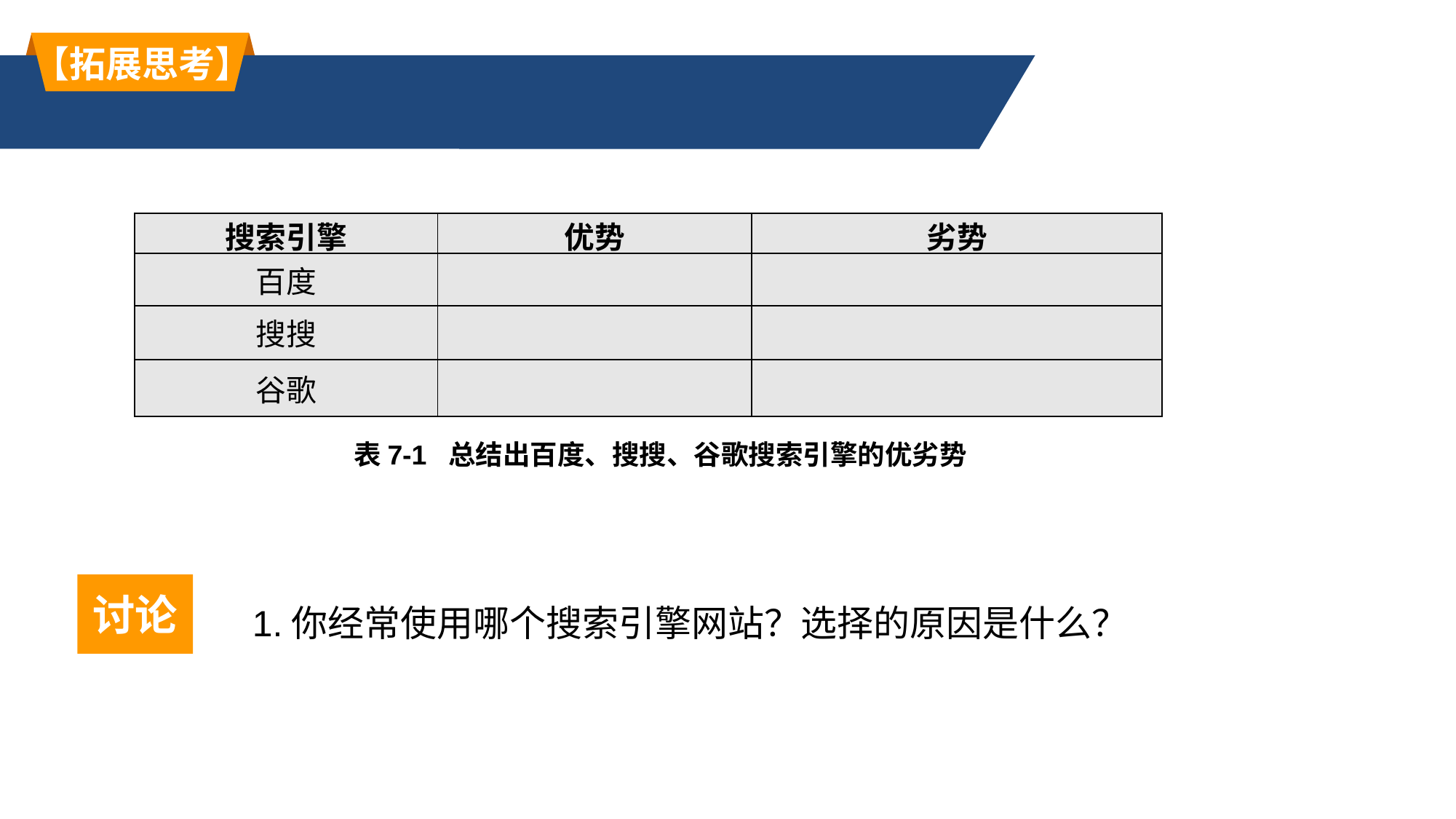

【拓展思考】

| 搜索引擎 | 优势 | 劣势 |
| --- | --- | --- |
| 百度 |  |  |
| 搜搜 |  |  |
| 谷歌 |  |  |
表7-1  总结出百度、搜搜、谷歌搜索引擎的优劣势
1.你经常使用哪个搜索引擎网站？选择的原因是什么？
讨论